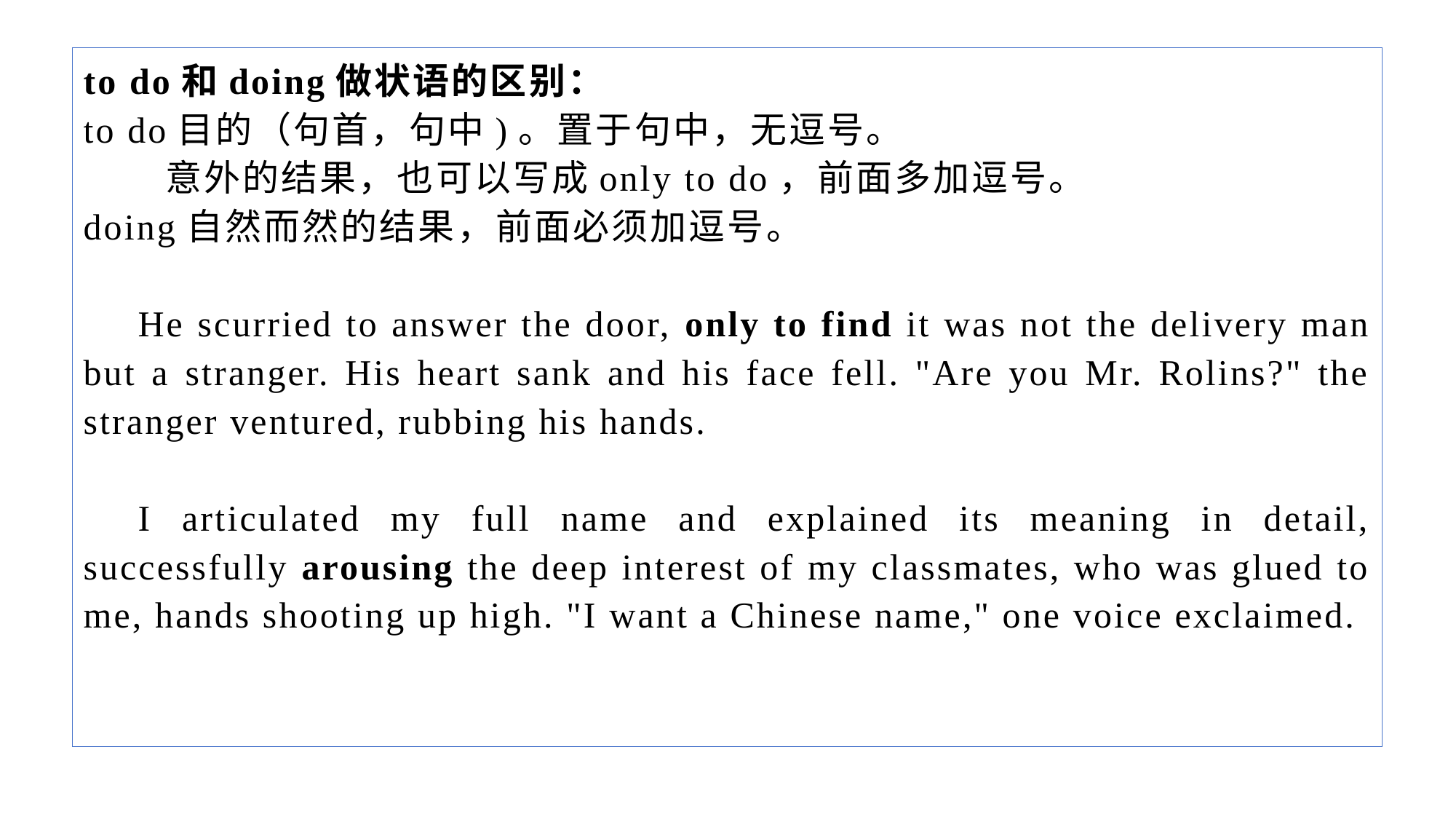

to do和doing做状语的区别：
to do目的（句首，句中)。置于句中，无逗号。
       意外的结果，也可以写成only to do，前面多加逗号。
doing自然而然的结果，前面必须加逗号。

He scurried to answer the door, only to find it was not the delivery man but a stranger. His heart sank and his face fell. "Are you Mr. Rolins?" the stranger ventured, rubbing his hands.

I articulated my full name and explained its meaning in detail, successfully arousing the deep interest of my classmates, who was glued to me, hands shooting up high. "I want a Chinese name," one voice exclaimed.